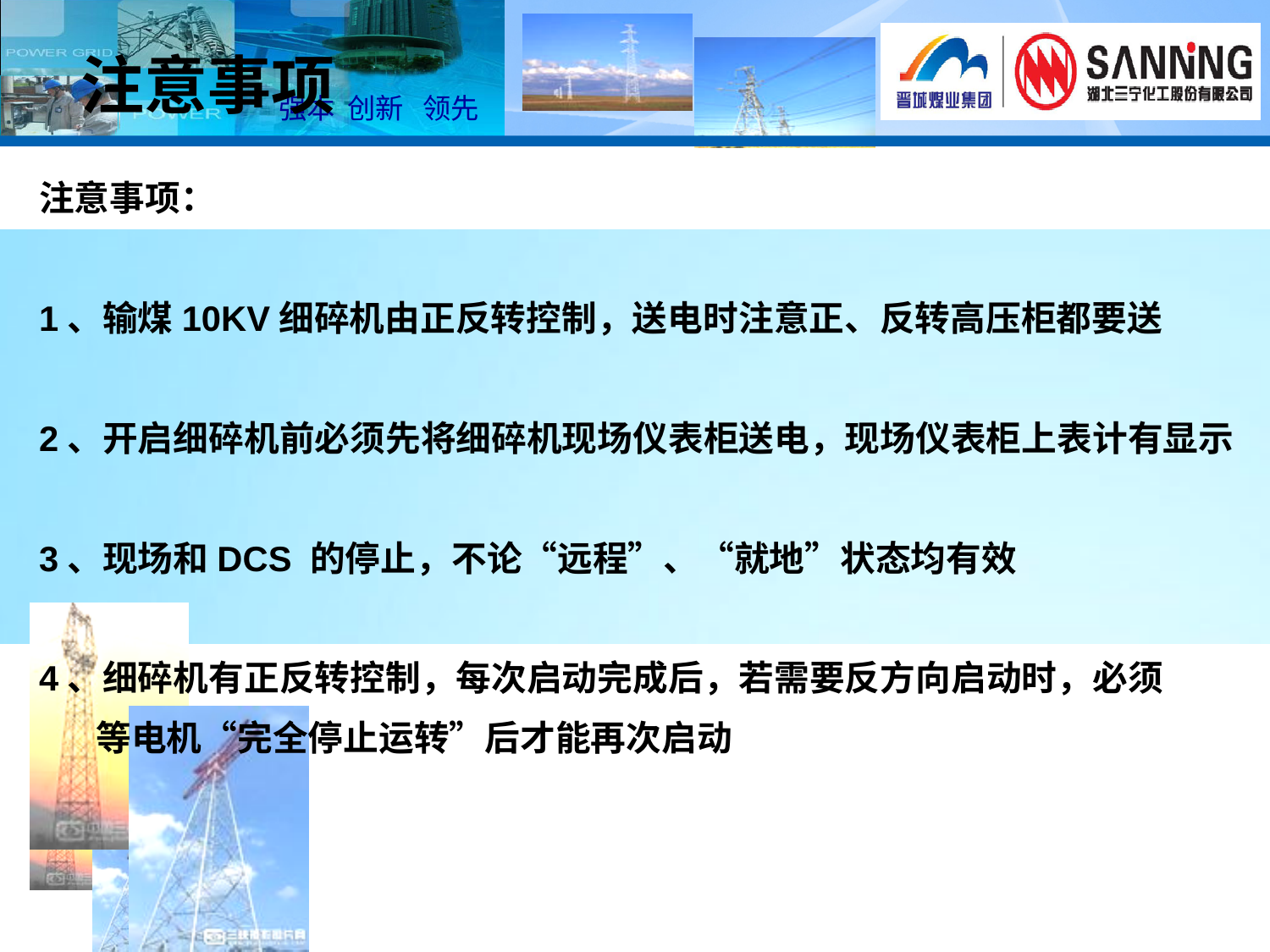

注意事项
注意事项：

1、输煤10KV细碎机由正反转控制，送电时注意正、反转高压柜都要送

2、开启细碎机前必须先将细碎机现场仪表柜送电，现场仪表柜上表计有显示

3、现场和DCS 的停止，不论“远程”、“就地”状态均有效

4、细碎机有正反转控制，每次启动完成后，若需要反方向启动时，必须
      等电机“完全停止运转”后才能再次启动